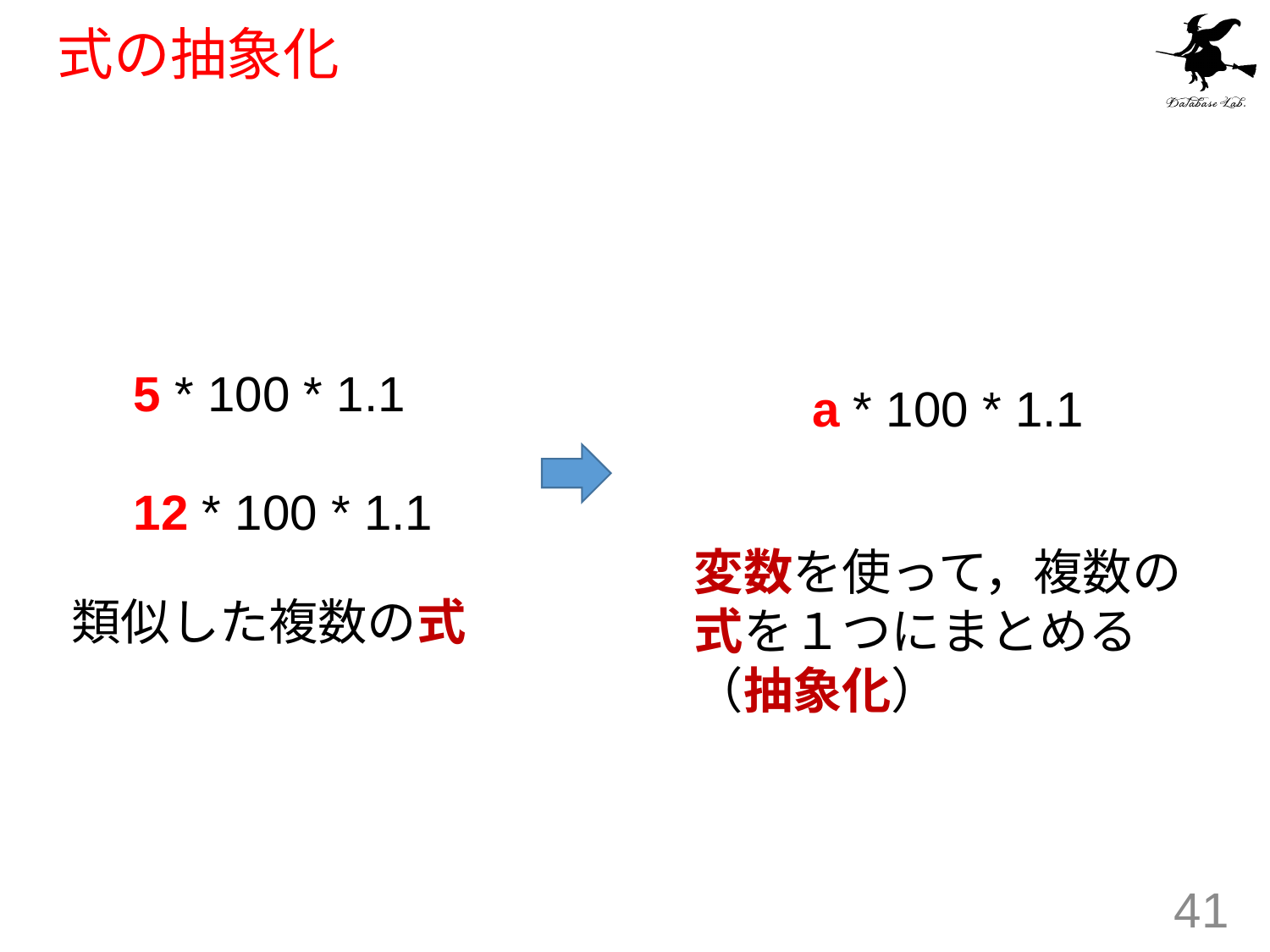

# 式の抽象化
5 * 100 * 1.1

12 * 100 * 1.1
a * 100 * 1.1

変数を使って，複数の式を１つにまとめる（抽象化）
類似した複数の式
41